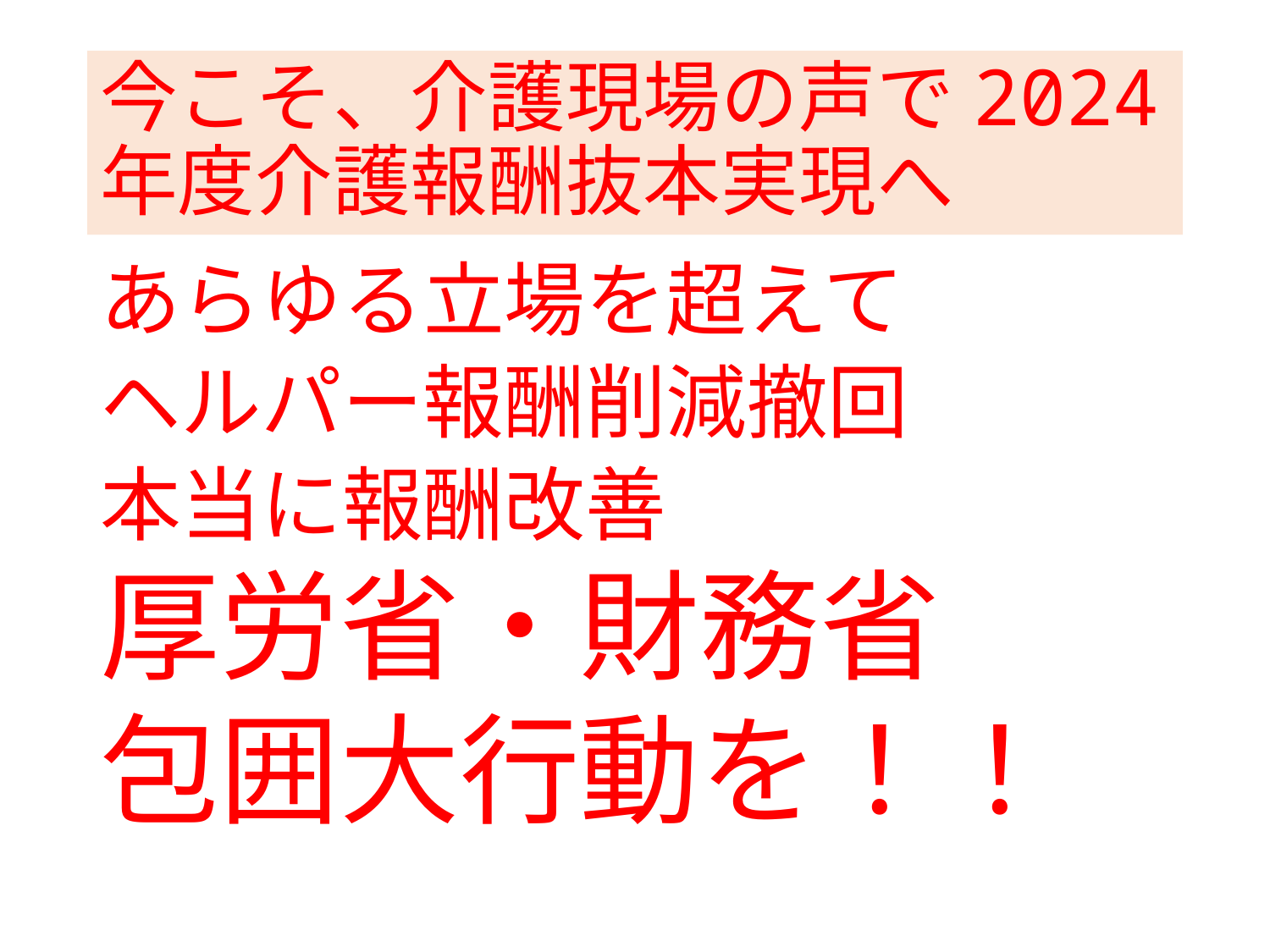

# 今こそ、介護現場の声で2024年度介護報酬抜本実現へ
あらゆる立場を超えて
ヘルパー報酬削減撤回
本当に報酬改善
厚労省・財務省
包囲大行動を！！